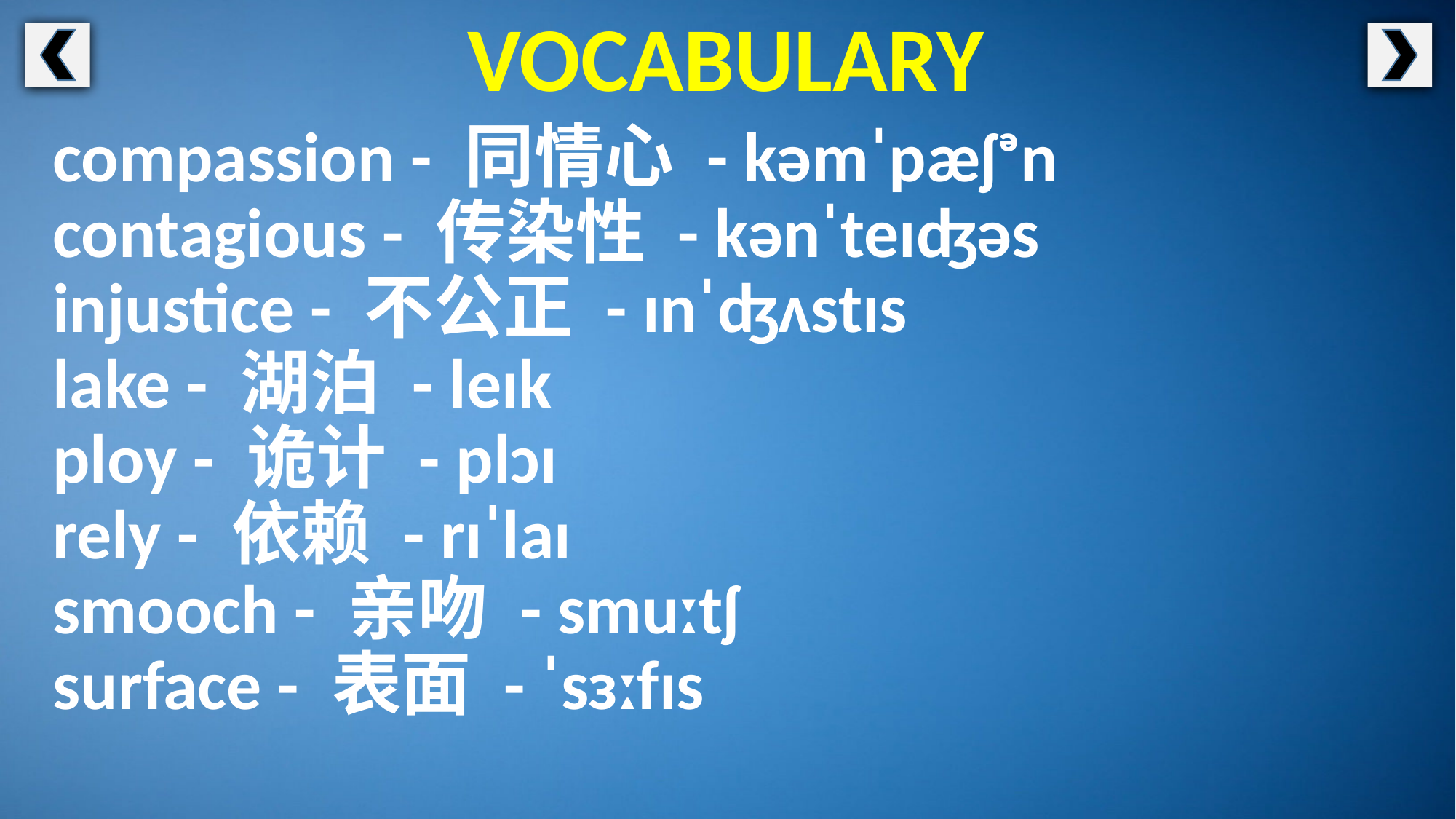

VOCABULARY
compassion - 同情心 - kəmˈpæʃᵊn
contagious - 传染性 - kənˈteɪʤəs
injustice - 不公正 - ɪnˈʤʌstɪs
lake - 湖泊 - leɪk
ploy - 诡计 - plɔɪ
rely - 依赖 - rɪˈlaɪ
smooch - 亲吻 - smuːtʃ
surface - 表面 - ˈsɜːfɪs